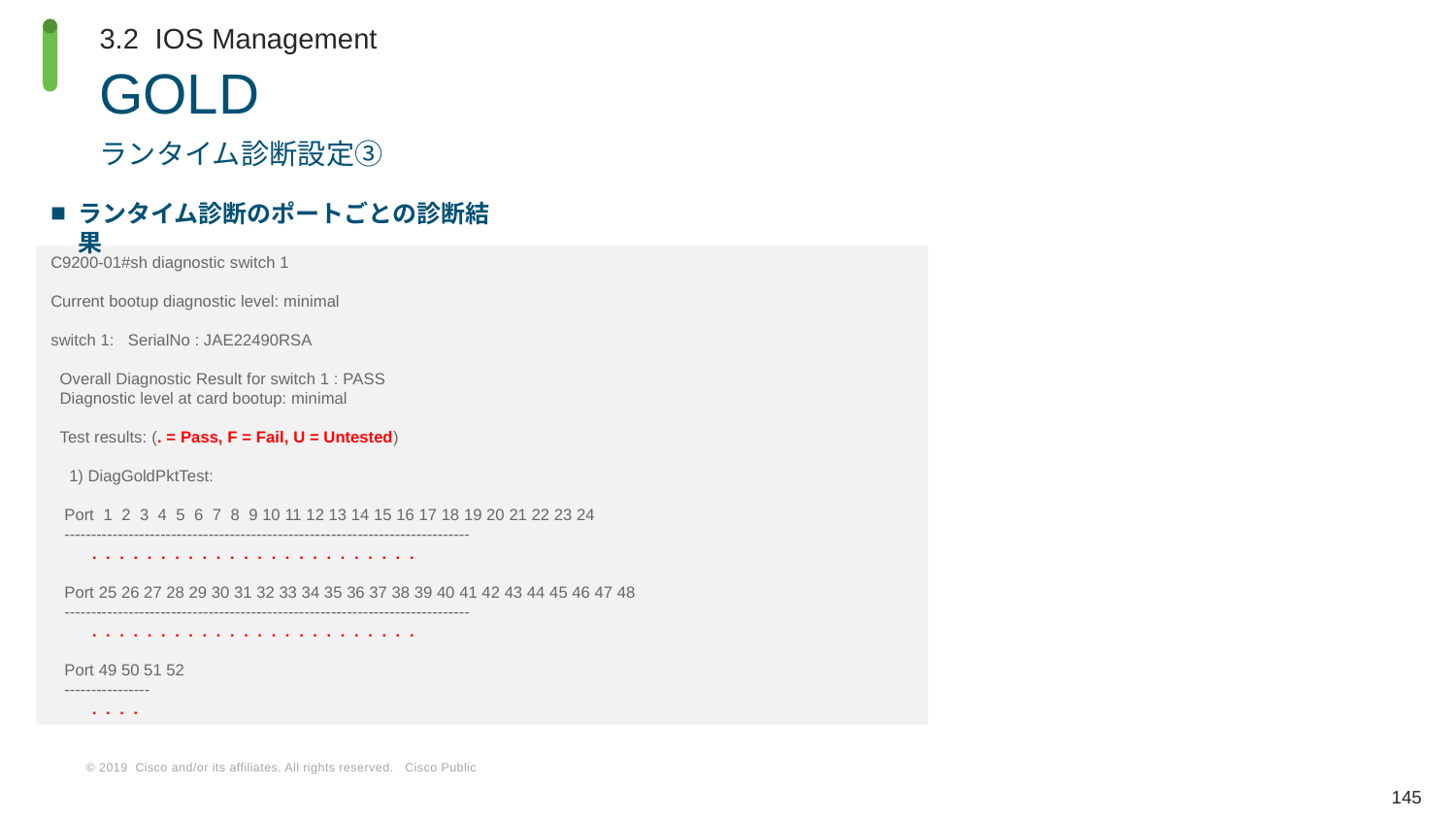

3.2  IOS Management
# GOLD
ランタイム診断設定③
ランタイム診断のポートごとの診断結果
C9200-01#sh diagnostic switch 1

Current bootup diagnostic level: minimal

switch 1:   SerialNo : JAE22490RSA

  Overall Diagnostic Result for switch 1 : PASS
  Diagnostic level at card bootup: minimal

  Test results: (. = Pass, F = Fail, U = Untested)

    1) DiagGoldPktTest:

   Port  1  2  3  4  5  6  7  8  9 10 11 12 13 14 15 16 17 18 19 20 21 22 23 24
   ----------------------------------------------------------------------------
         .  .  .  .  .  .  .  .  .  .  .  .  .  .  .  .  .  .  .  .  .  .  .  .

   Port 25 26 27 28 29 30 31 32 33 34 35 36 37 38 39 40 41 42 43 44 45 46 47 48
   ----------------------------------------------------------------------------
         .  .  .  .  .  .  .  .  .  .  .  .  .  .  .  .  .  .  .  .  .  .  .  .

   Port 49 50 51 52
   ----------------
         .  .  .  .
145